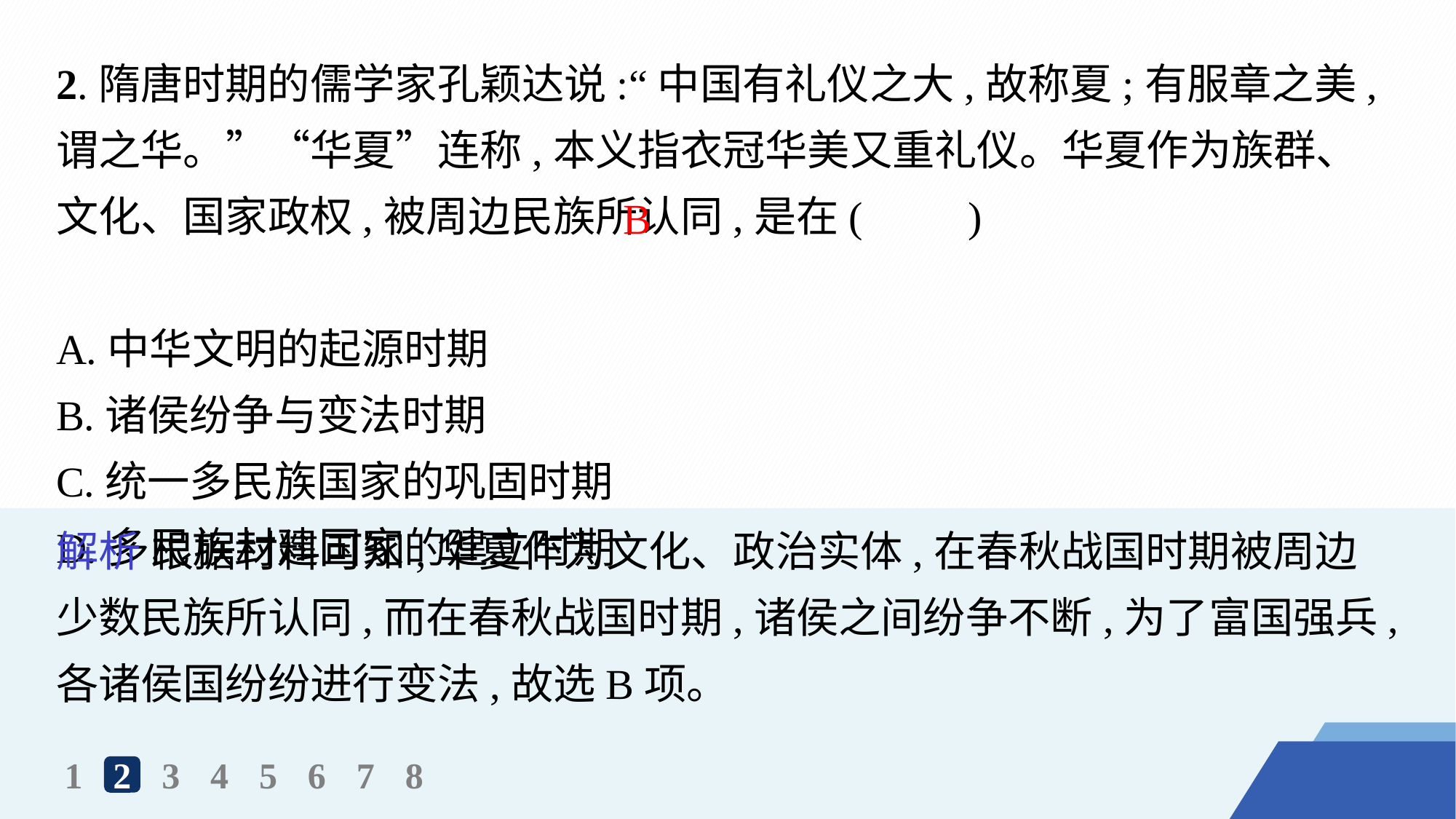

2.隋唐时期的儒学家孔颖达说:“中国有礼仪之大,故称夏;有服章之美,谓之华。”“华夏”连称,本义指衣冠华美又重礼仪。华夏作为族群、文化、国家政权,被周边民族所认同,是在(　　)
A.中华文明的起源时期
B.诸侯纷争与变法时期
C.统一多民族国家的巩固时期
D.多民族封建国家的建立时期
B
解析 根据材料可知,华夏作为文化、政治实体,在春秋战国时期被周边少数民族所认同,而在春秋战国时期,诸侯之间纷争不断,为了富国强兵,各诸侯国纷纷进行变法,故选B项。
1
2
3
4
5
6
7
8